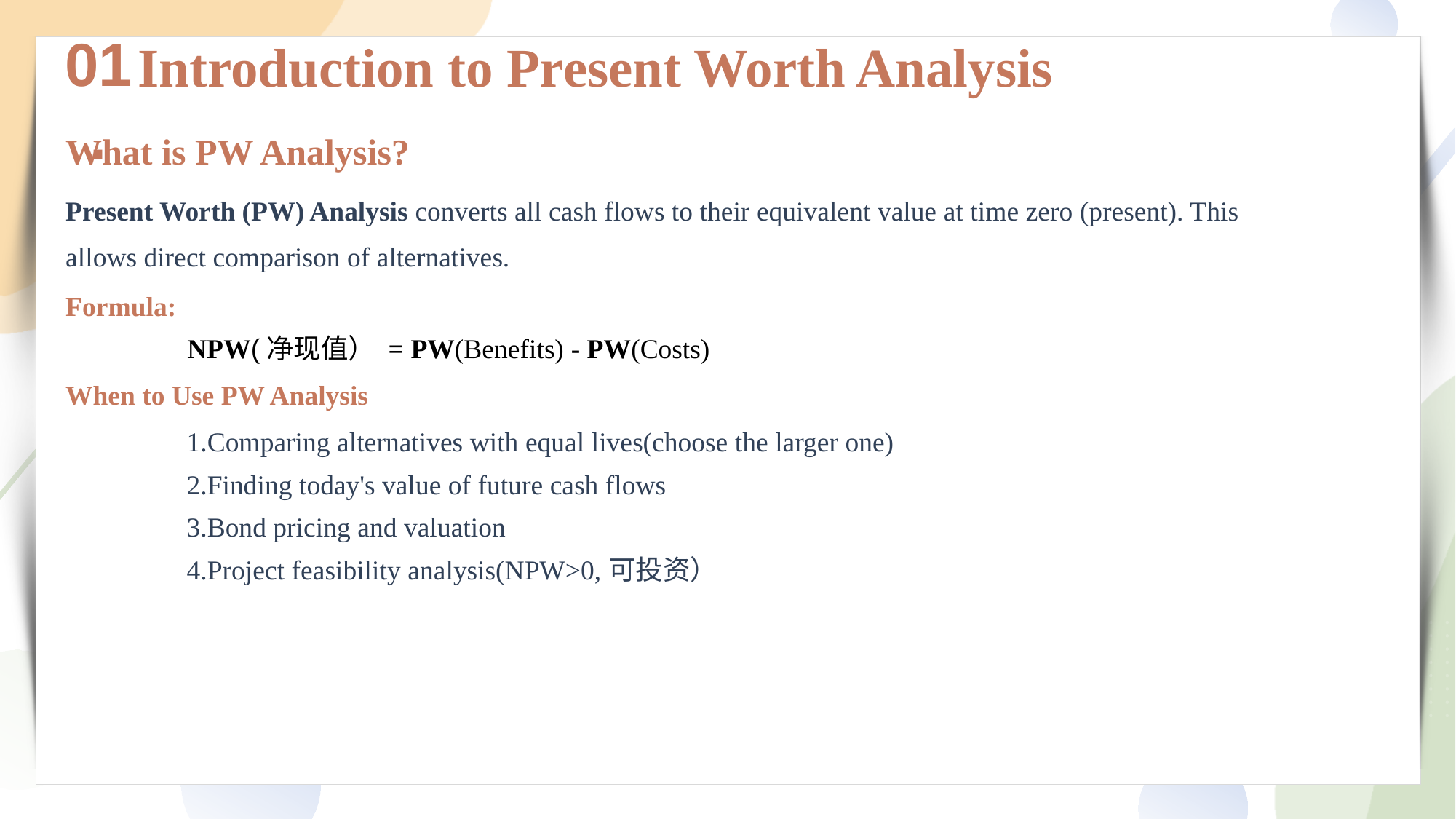

01.
Introduction to Present Worth Analysis
What is PW Analysis?
Present Worth (PW) Analysis converts all cash flows to their equivalent value at time zero (present). This allows direct comparison of alternatives.
Formula:
NPW(净现值） = PW(Benefits) - PW(Costs)
When to Use PW Analysis
1.Comparing alternatives with equal lives(choose the larger one)
2.Finding today's value of future cash flows
3.Bond pricing and valuation
4.Project feasibility analysis(NPW>0,可投资）